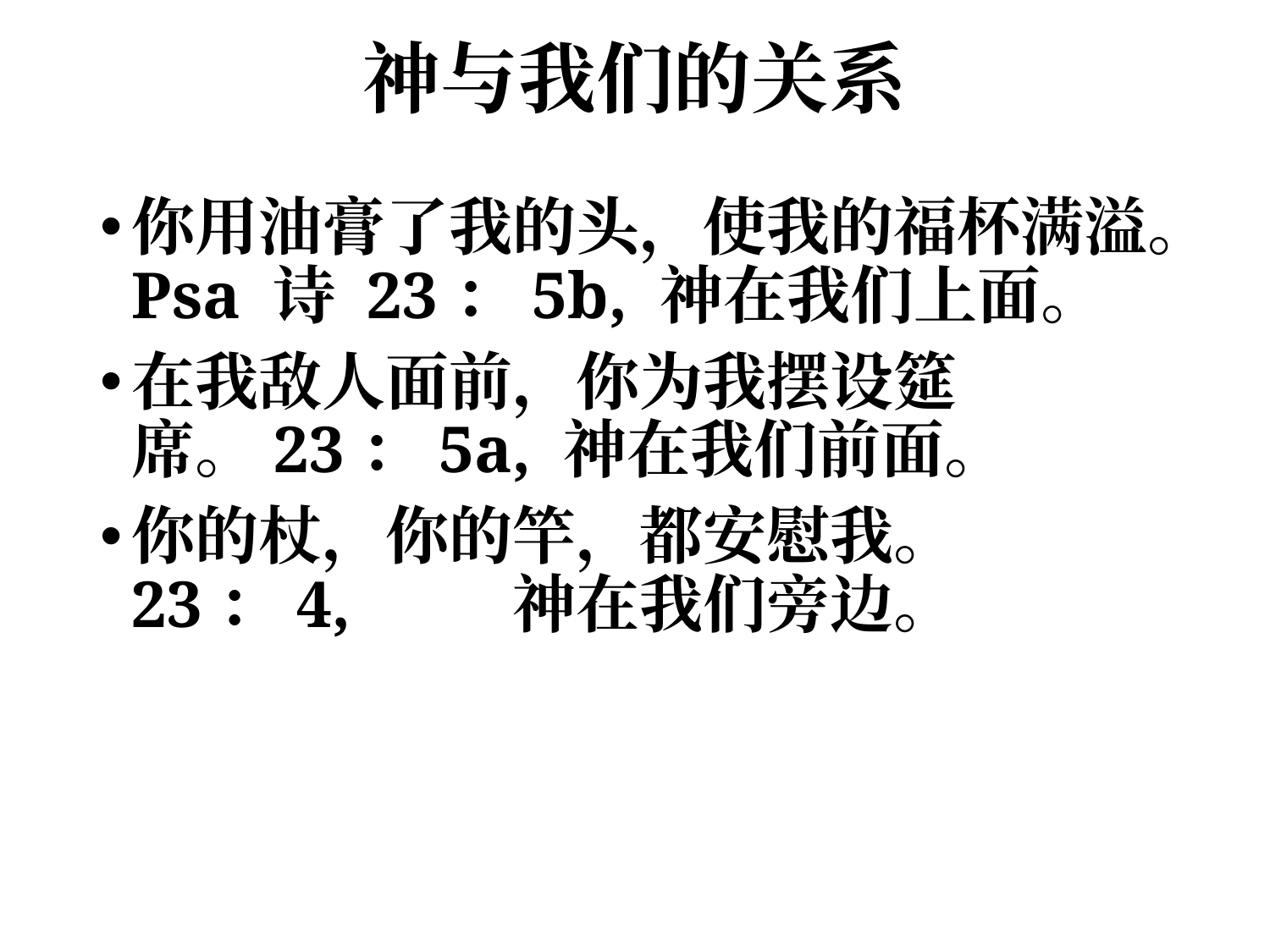

# 神与我们的关系
你用油膏了我的头，使我的福杯满溢。Psa 诗 23：5b, 神在我们上面。
在我敌人面前，你为我摆设筵席。23：5a, 神在我们前面。
你的杖，你的竿，都安慰我。		23：4,		神在我们旁边。